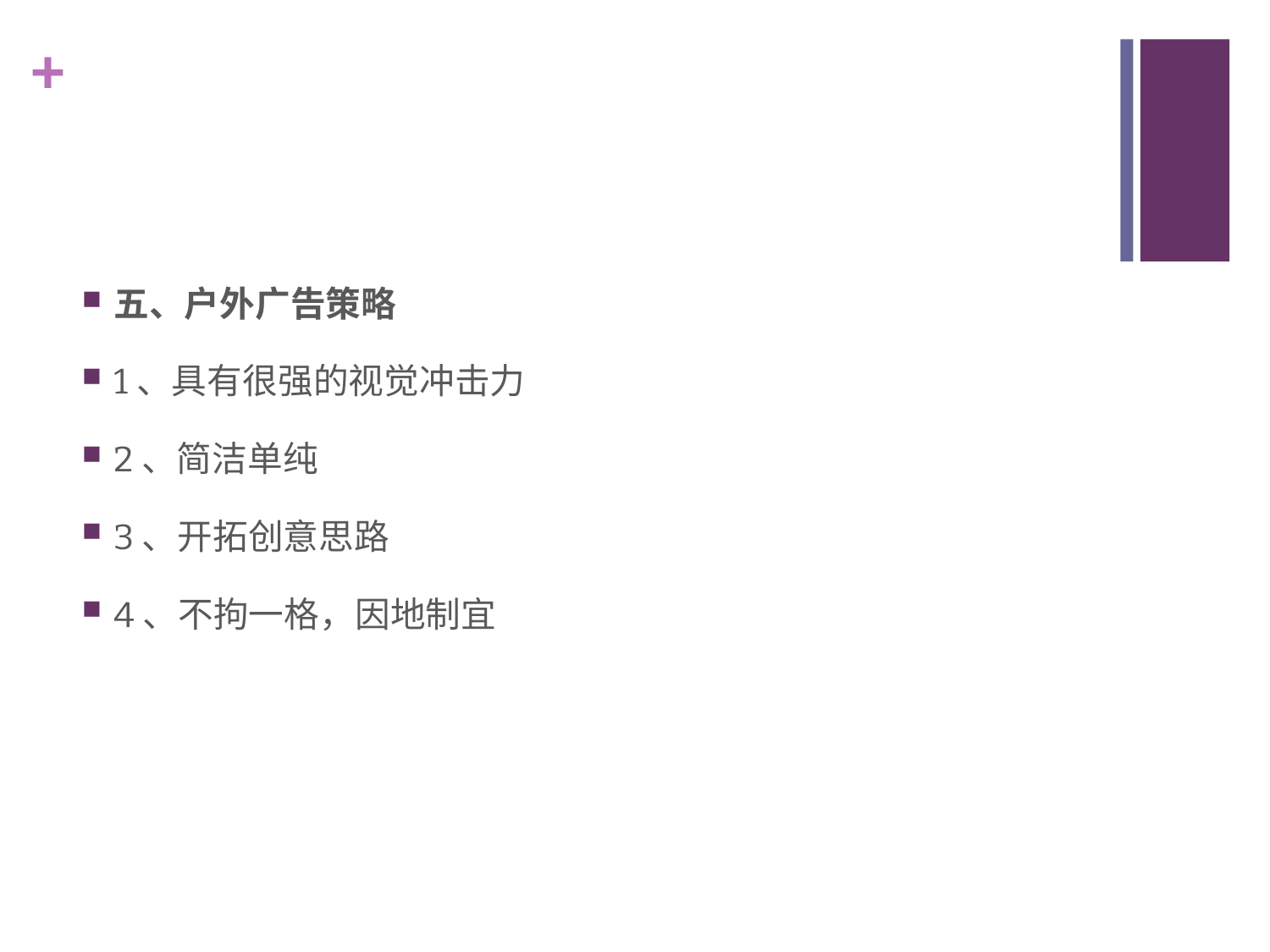

#
五、户外广告策略
1、具有很强的视觉冲击力
2、简洁单纯
3、开拓创意思路
4、不拘一格，因地制宜